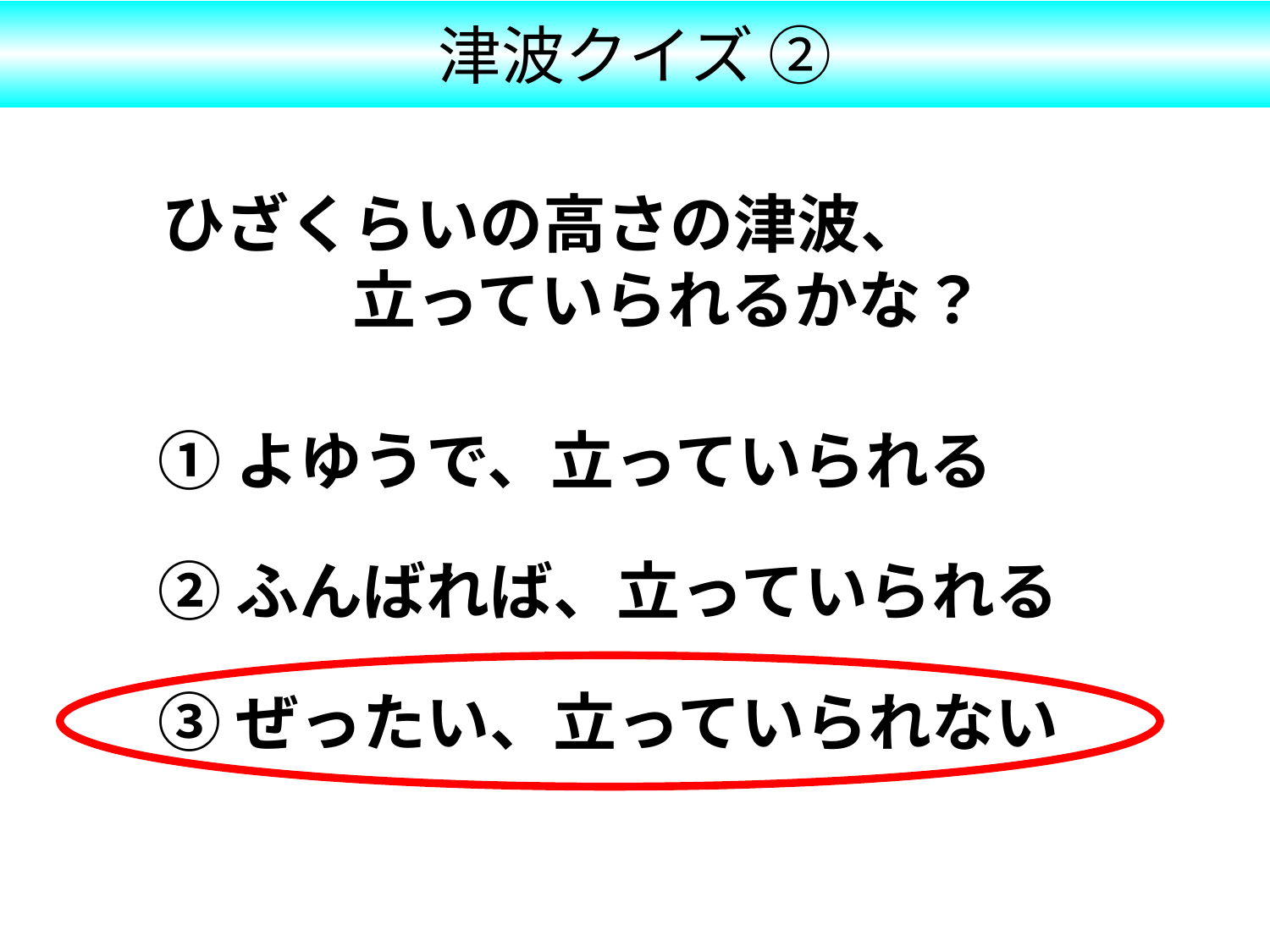

津波クイズ ②
ひざくらいの高さの津波、
　　　立っていられるかな？
①よゆうで、立っていられる
②ふんばれば、立っていられる

③ぜったい、立っていられない